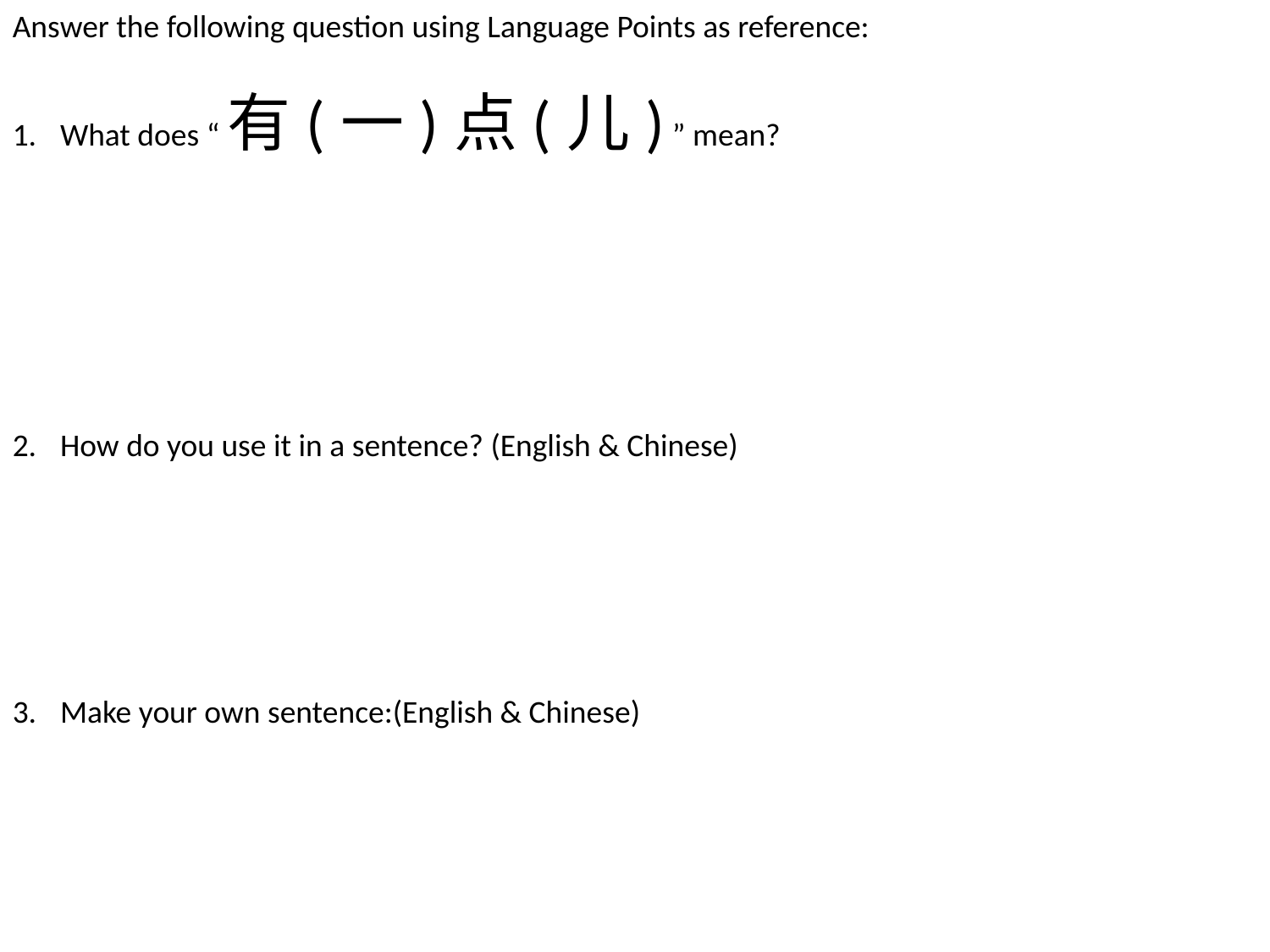

Answer the following question using Language Points as reference:

What does “有(一)点(儿) ” mean?

How do you use it in a sentence? (English & Chinese)

Make your own sentence:(English & Chinese)